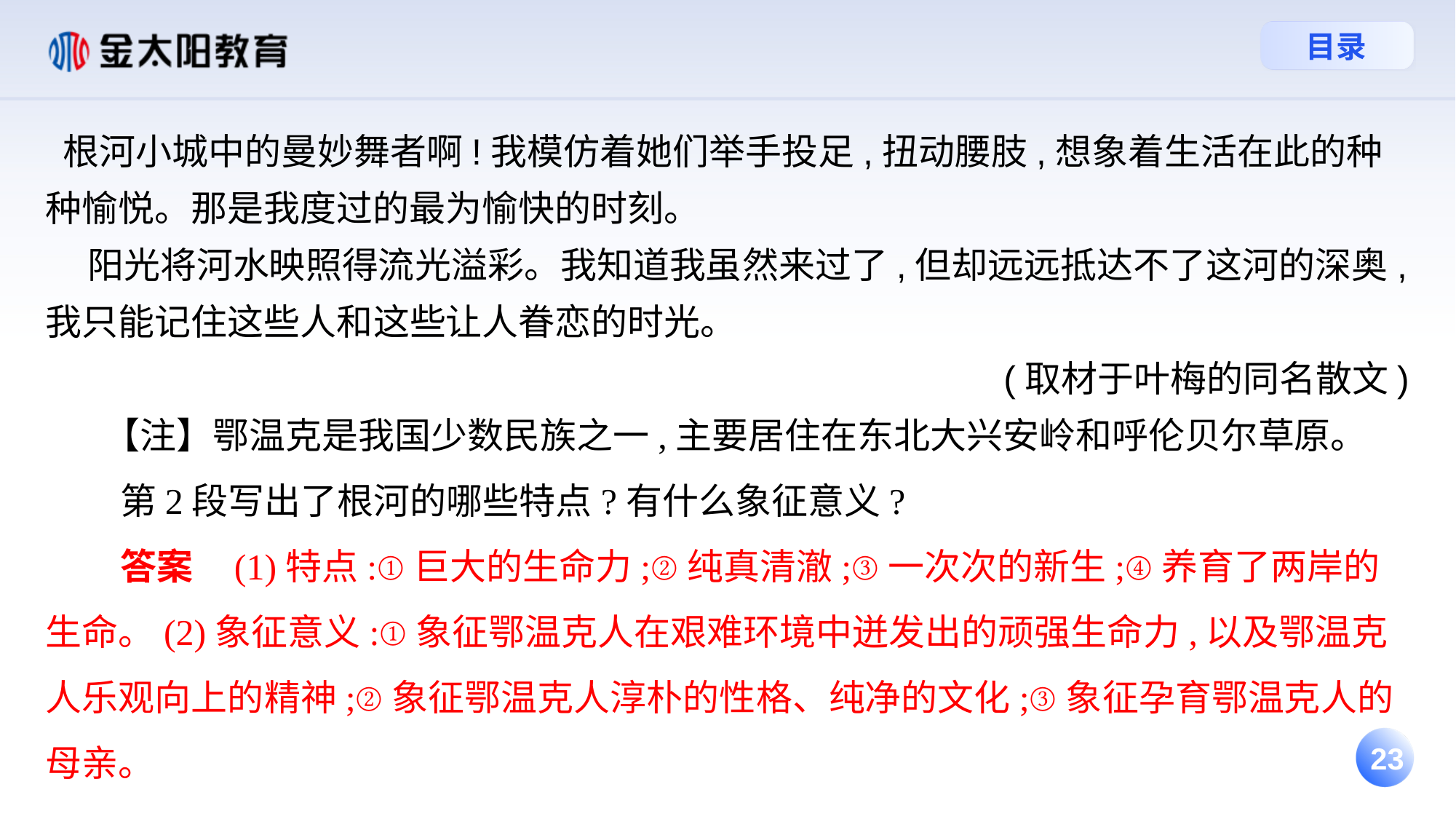

根河小城中的曼妙舞者啊!我模仿着她们举手投足,扭动腰肢,想象着生活在此的种种愉悦。那是我度过的最为愉快的时刻。
    阳光将河水映照得流光溢彩。我知道我虽然来过了,但却远远抵达不了这河的深奥,我只能记住这些人和这些让人眷恋的时光。
(取材于叶梅的同名散文)
      【注】鄂温克是我国少数民族之一,主要居住在东北大兴安岭和呼伦贝尔草原。
        第2段写出了根河的哪些特点?有什么象征意义?
        答案    (1)特点:①巨大的生命力;②纯真清澈;③一次次的新生;④养育了两岸的生命。(2)象征意义:①象征鄂温克人在艰难环境中迸发出的顽强生命力,以及鄂温克人乐观向上的精神;②象征鄂温克人淳朴的性格、纯净的文化;③象征孕育鄂温克人的母亲。